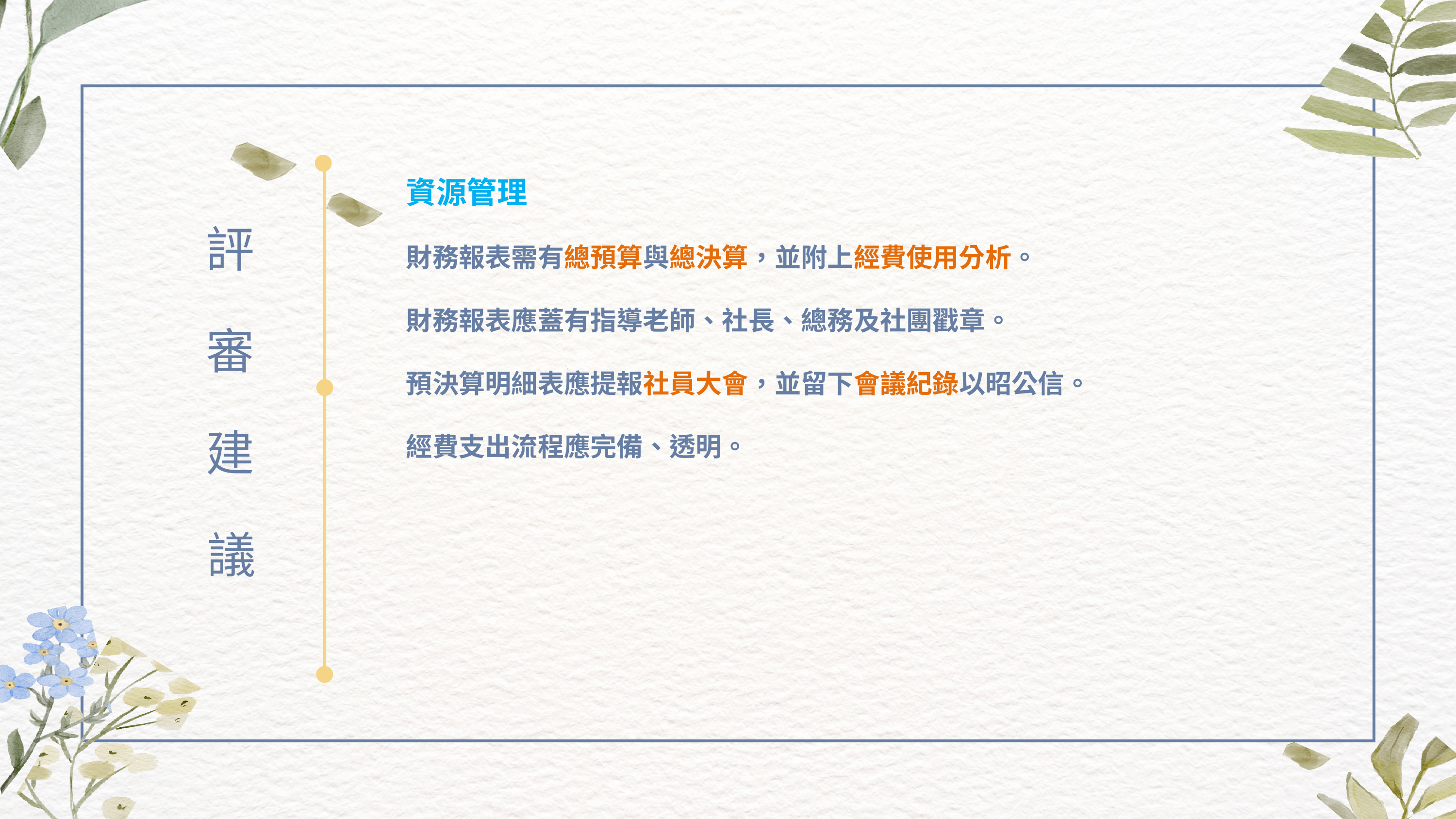

資源管理
財務報表需有總預算與總決算，並附上經費使用分析。
財務報表應蓋有指導老師、社長、總務及社團戳章。
預決算明細表應提報社員大會，並留下會議紀錄以昭公信。
經費支出流程應完備、透明。

評審建議